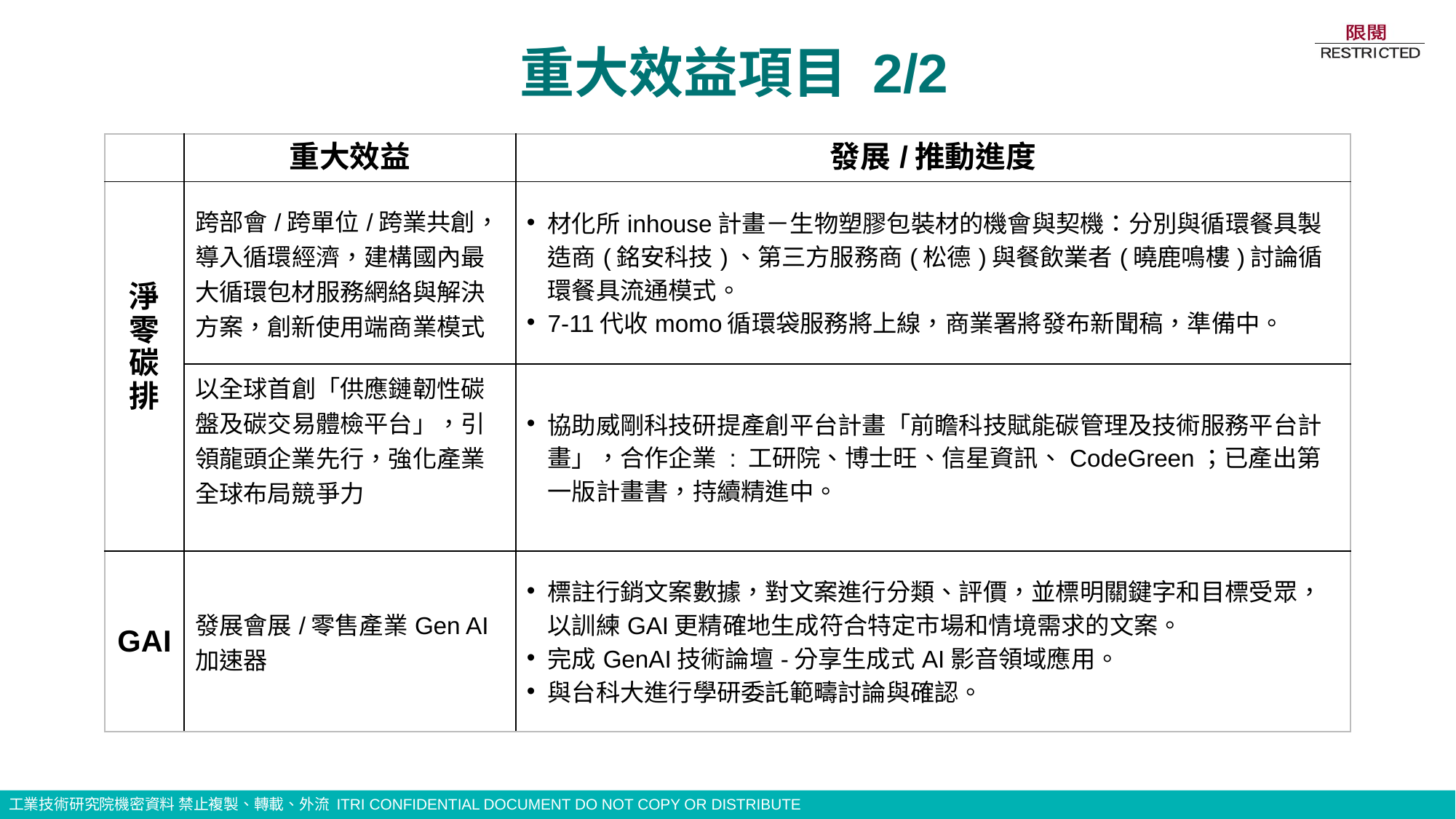

# 重大效益項目 2/2
|  | 重大效益 | 發展/推動進度 |
| --- | --- | --- |
| 淨零碳排 | 跨部會/跨單位/跨業共創，導入循環經濟，建構國內最大循環包材服務網絡與解決方案，創新使用端商業模式 | 材化所inhouse計畫－生物塑膠包裝材的機會與契機：分別與循環餐具製造商(銘安科技)、第三方服務商(松德)與餐飲業者(曉鹿鳴樓)討論循環餐具流通模式。 7-11代收momo循環袋服務將上線，商業署將發布新聞稿，準備中。 |
|  | 以全球首創「供應鏈韌性碳盤及碳交易體檢平台」，引領龍頭企業先行，強化產業全球布局競爭力 | 協助威剛科技研提產創平台計畫「前瞻科技賦能碳管理及技術服務平台計畫」，合作企業 : 工研院、博士旺、信星資訊、CodeGreen；已產出第一版計畫書，持續精進中。 |
| GAI | 發展會展/零售產業Gen AI加速器 | 標註行銷文案數據，對文案進行分類、評價，並標明關鍵字和目標受眾，以訓練GAI更精確地生成符合特定市場和情境需求的文案。 完成GenAI技術論壇-分享生成式AI影音領域應用。 與台科大進行學研委託範疇討論與確認。 |